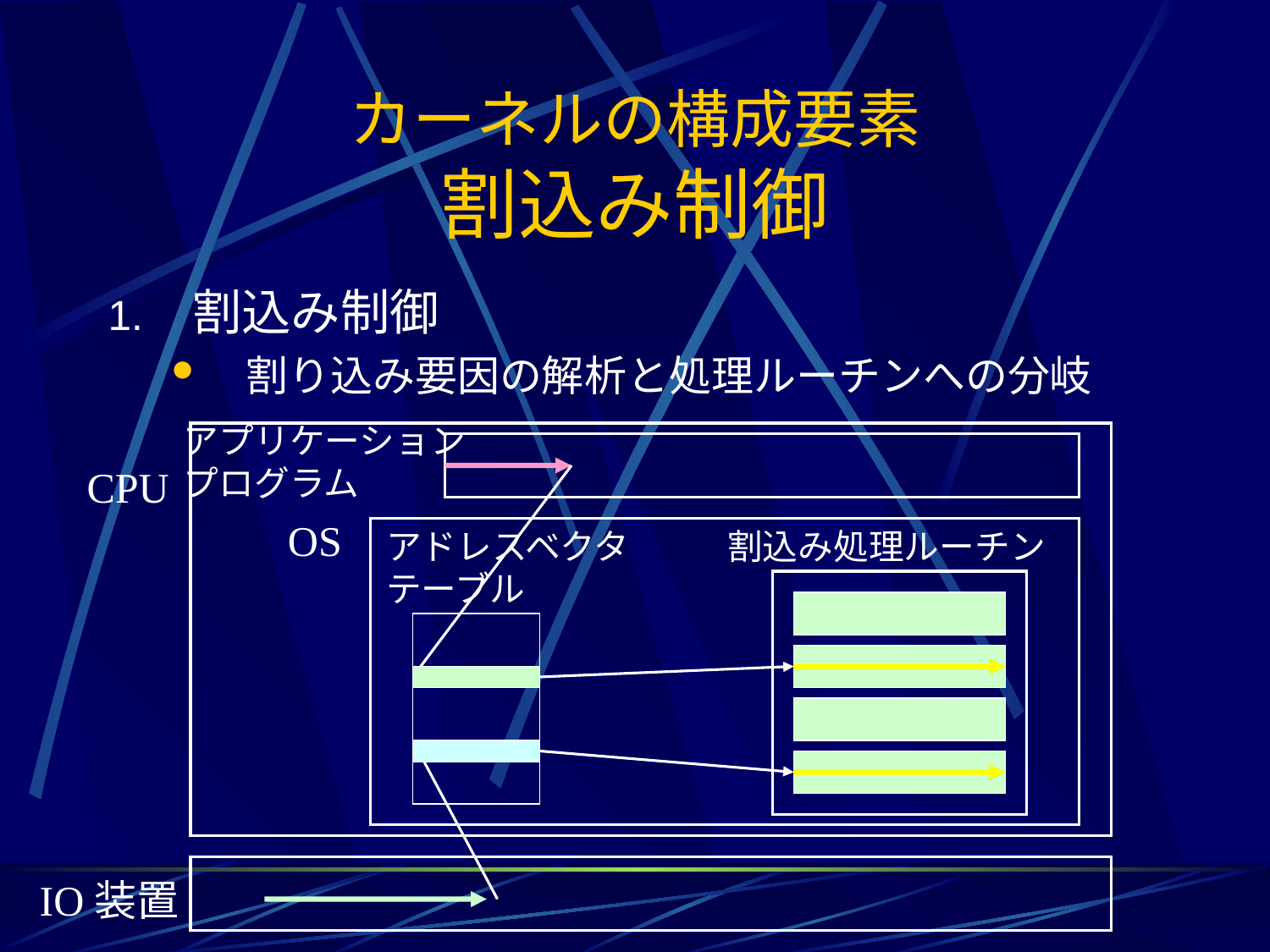

# カーネルの構成要素 割込み制御
割込み制御
割り込み要因の解析と処理ルーチンへの分岐
アプリケーション
プログラム

CPU

OS

アドレスベクタ
テーブル
割込み処理ルーチン

IO装置